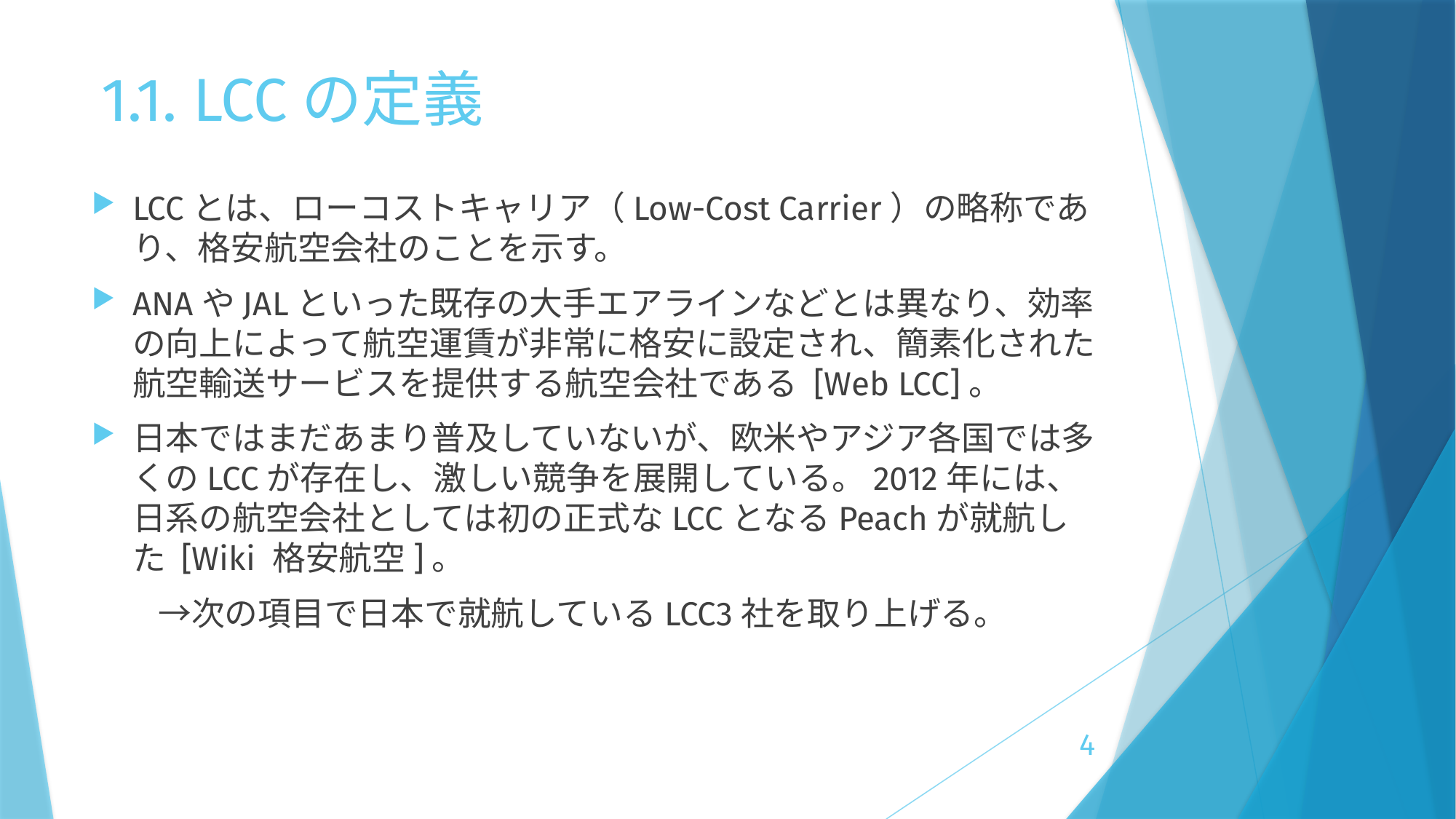

# 1.1. LCCの定義
LCCとは、ローコストキャリア（Low-Cost Carrier）の略称であり、格安航空会社のことを示す。
ANAやJALといった既存の大手エアラインなどとは異なり、効率の向上によって航空運賃が非常に格安に設定され、簡素化された航空輸送サービスを提供する航空会社である [Web LCC]。
日本ではまだあまり普及していないが、欧米やアジア各国では多くのLCCが存在し、激しい競争を展開している。2012年には、日系の航空会社としては初の正式なLCCとなるPeachが就航した [Wiki 格安航空]。
　　→次の項目で日本で就航しているLCC3社を取り上げる。
4